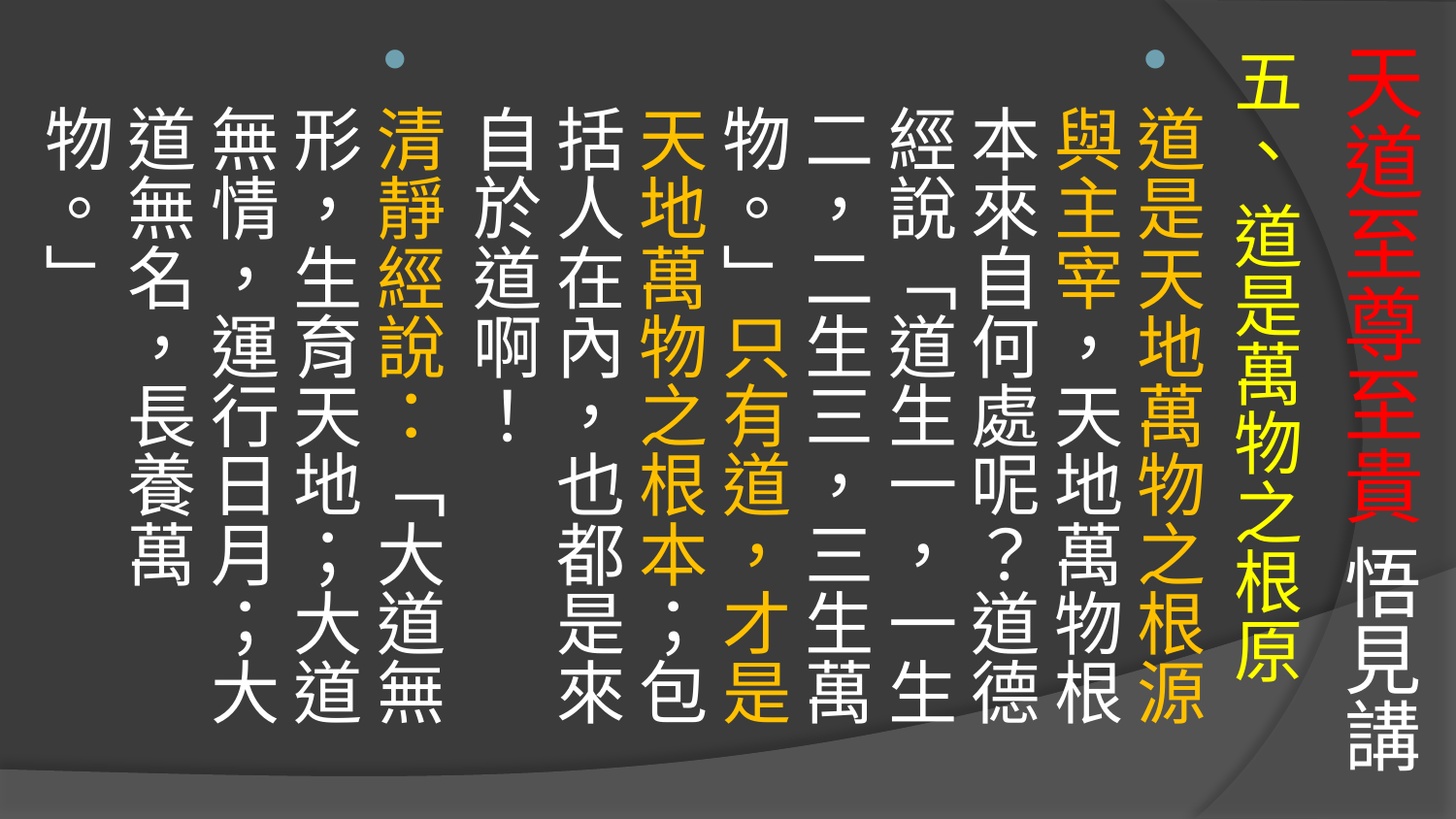

# 天道至尊至貴 悟見講
五、 道是萬物之根原
道是天地萬物之根源與主宰，天地萬物根本來自何處呢？道德經說「道生一，一生二，二生三，三生萬物。」只有道，才是天地萬物之根本；包括人在內，也都是來自於道啊！
清靜經說：「大道無形，生育天地；大道無情，運行日月；大道無名，長養萬物。」